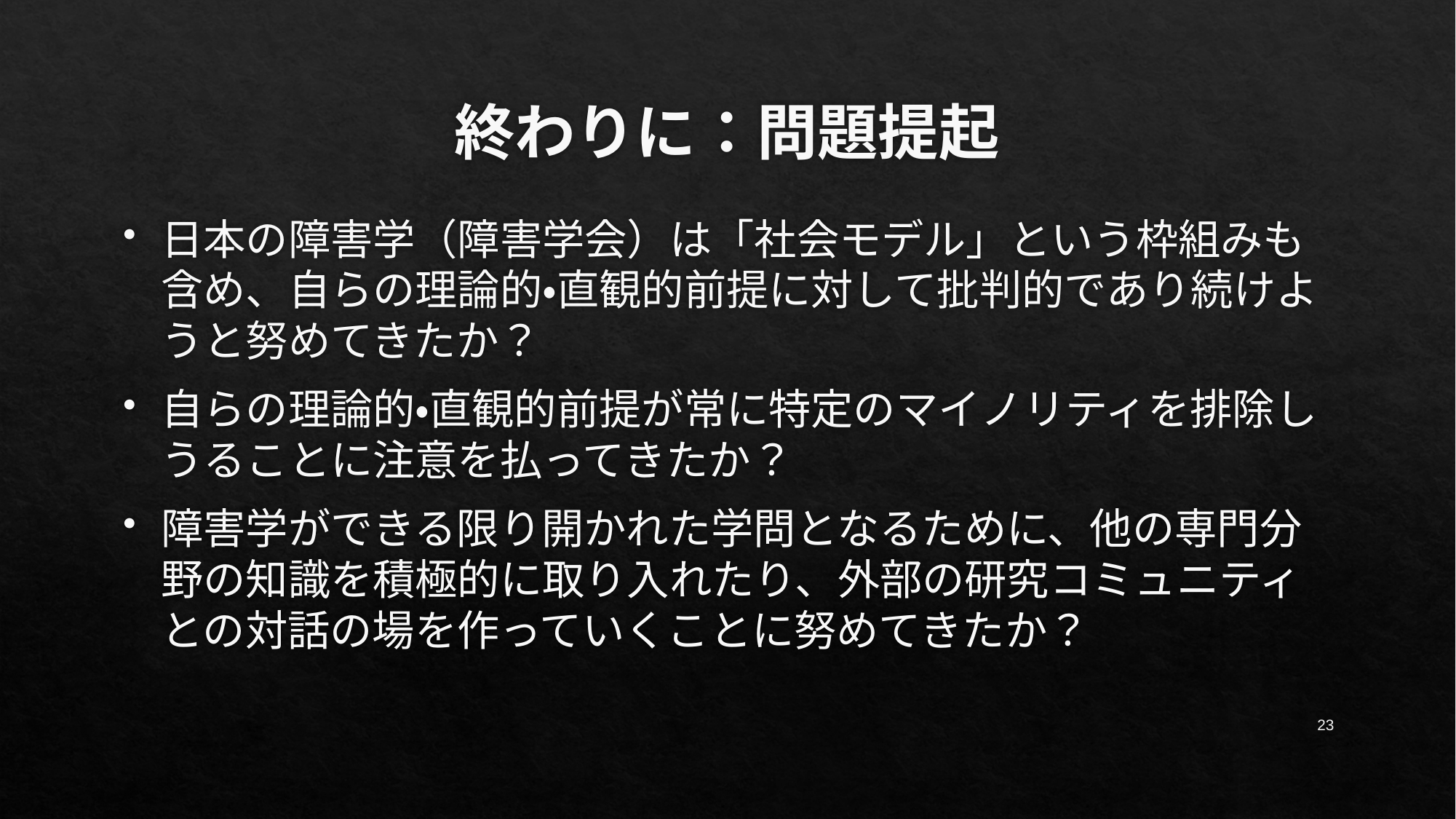

# 終わりに：問題提起
日本の障害学（障害学会）は「社会モデル」という枠組みも含め、自らの理論的・直観的前提に対して批判的であり続けようと努めてきたか？
自らの理論的・直観的前提が常に特定のマイノリティを排除しうることに注意を払ってきたか？
障害学ができる限り開かれた学問となるために、他の専門分野の知識を積極的に取り入れたり、外部の研究コミュニティとの対話の場を作っていくことに努めてきたか？
23